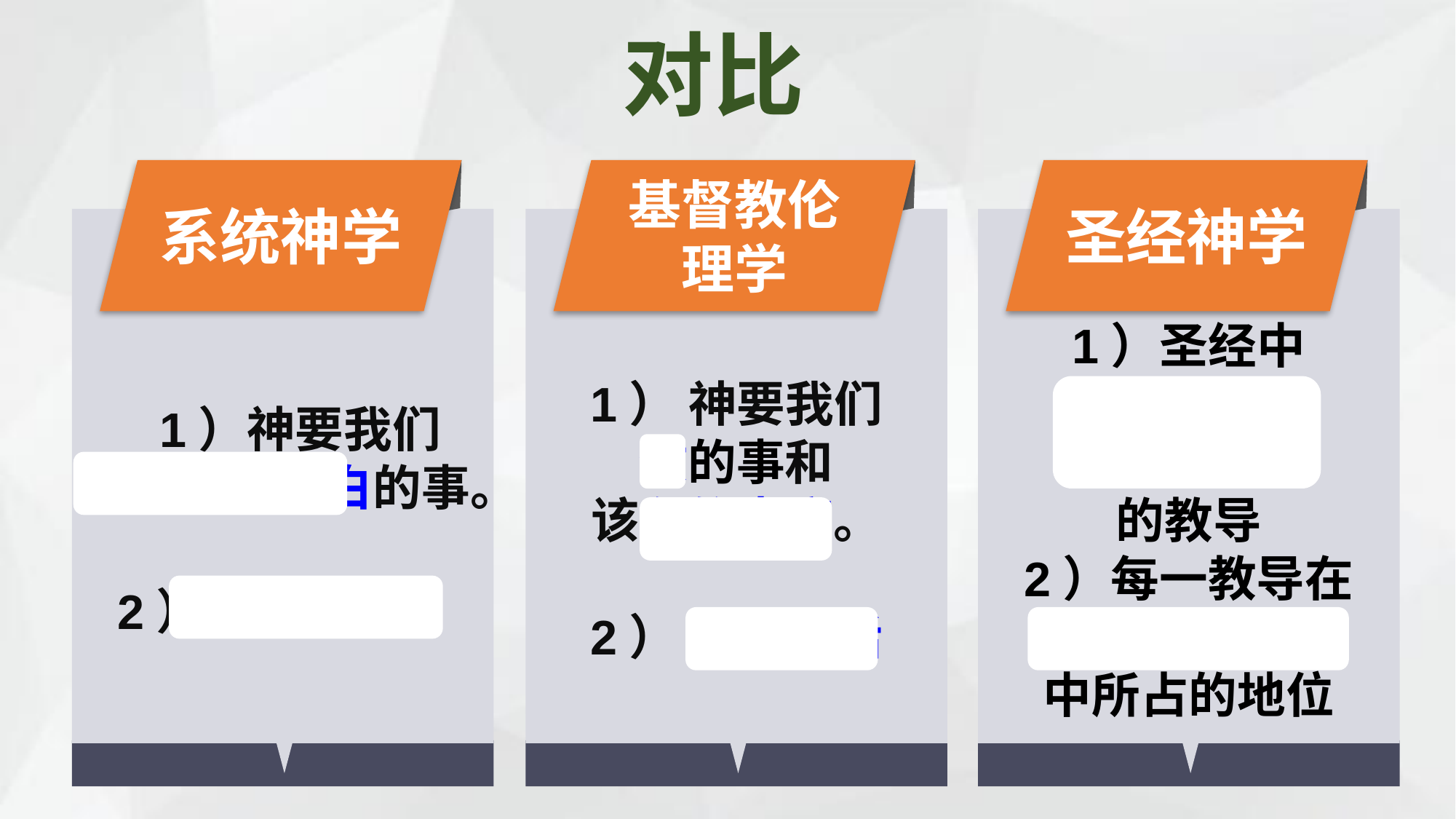

对比
系统神学

基督教伦理学

1） 神要我们
做的事和
该有的态度。

2） 如何生活
圣经神学

1）圣经中
个别作者和
个别段落
的教导
2）每一教导在圣经历史发展中所占的地位
1）神要我们
相信、明白的事。

2）如何思想

5